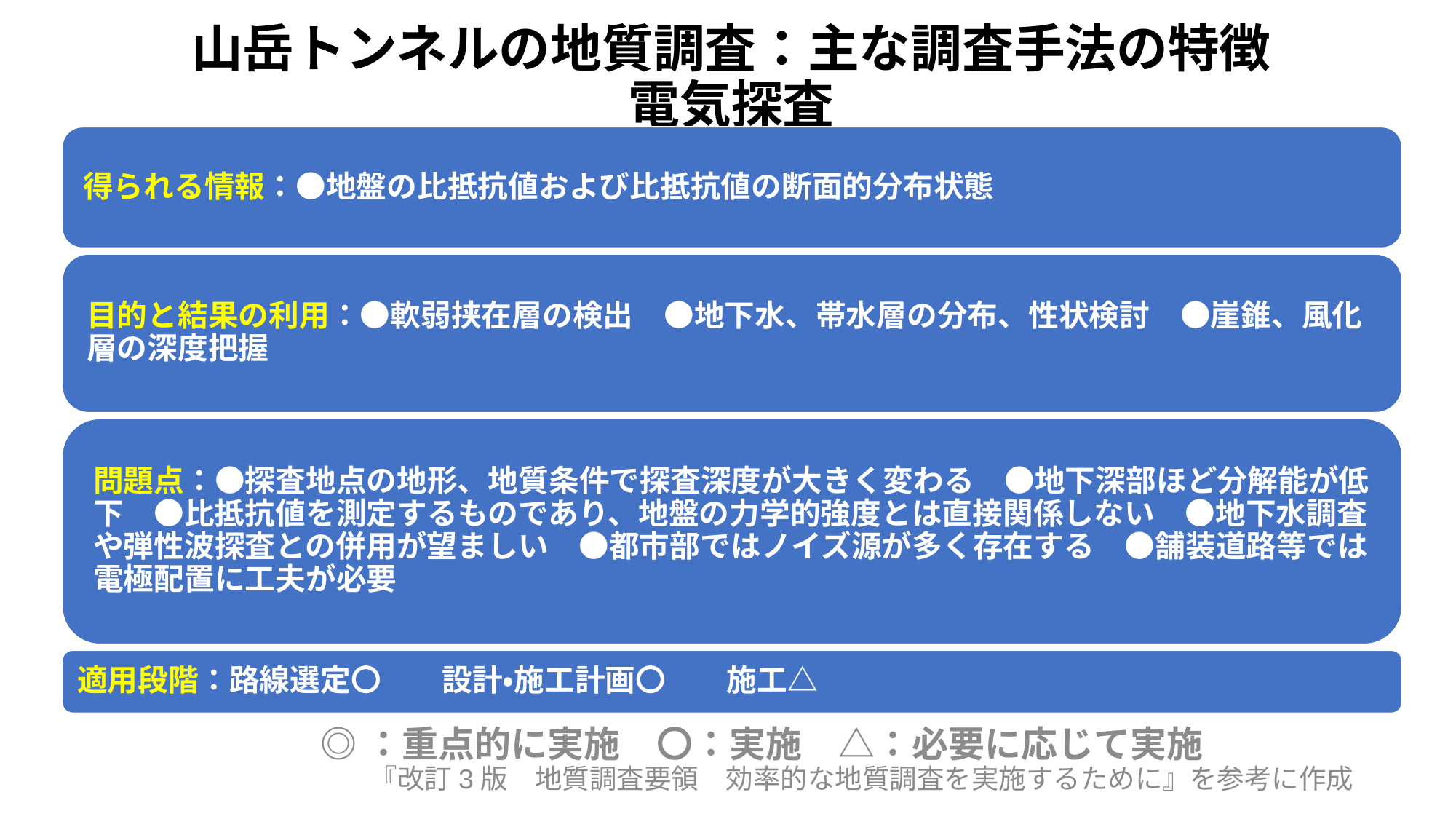

# 山岳トンネルの地質調査：主な調査手法の特徴 電気探査
得られる情報：●地盤の比抵抗値および比抵抗値の断面的分布状態
目的と結果の利用：●軟弱挟在層の検出　●地下水、帯水層の分布、性状検討　●崖錐、風化層の深度把握
問題点：●探査地点の地形、地質条件で探査深度が大きく変わる　●地下深部ほど分解能が低下　●比抵抗値を測定するものであり、地盤の力学的強度とは直接関係しない　●地下水調査や弾性波探査との併用が望ましい　●都市部ではノイズ源が多く存在する　●舗装道路等では電極配置に工夫が必要
適用段階：路線選定〇　　設計・施工計画〇　　施工△
◎：重点的に実施　〇：実施　△：必要に応じて実施
『改訂3版　地質調査要領　効率的な地質調査を実施するために』を参考に作成